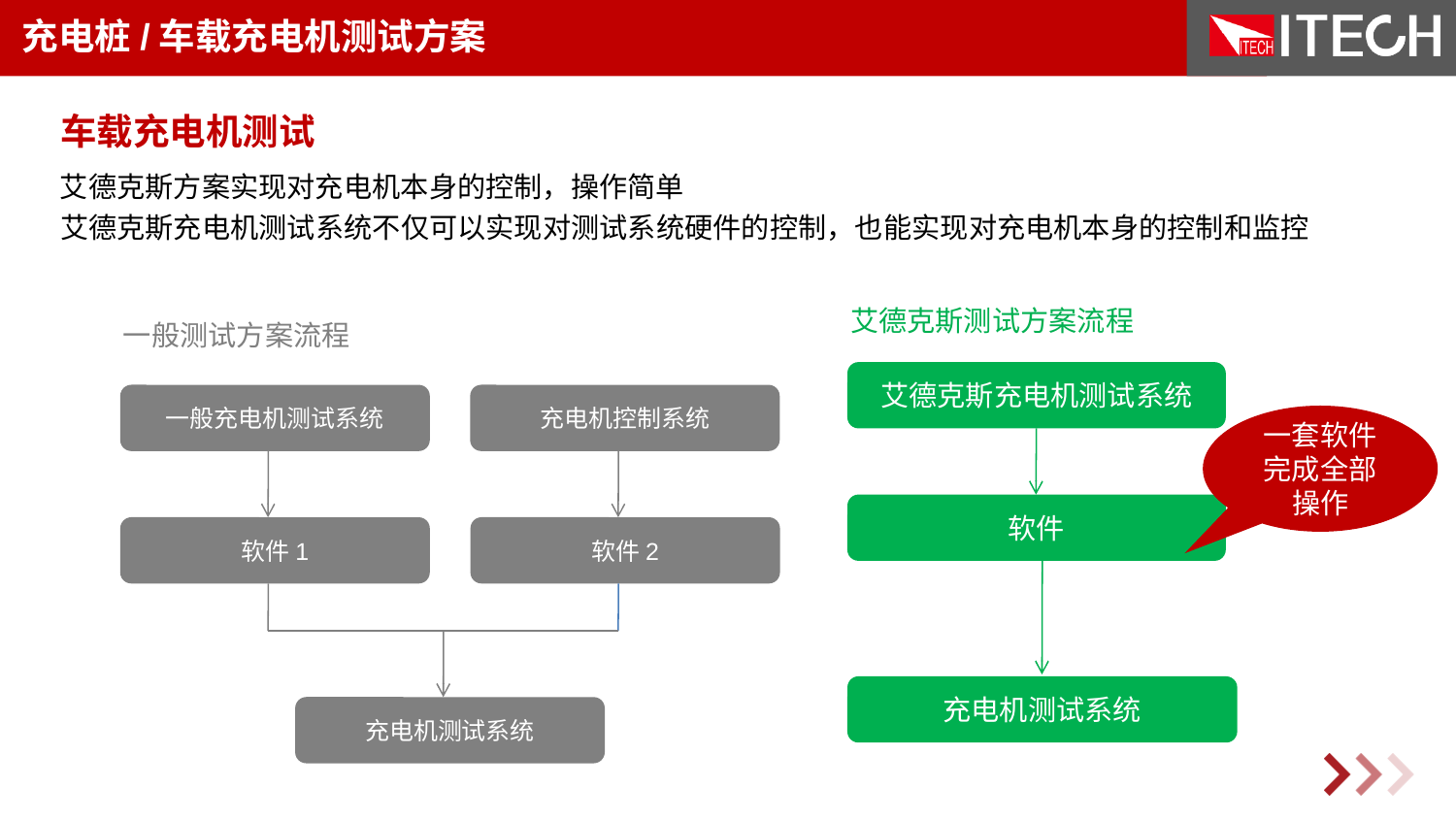

充电桩/车载充电机测试方案
车载充电机测试
艾德克斯方案实现对充电机本身的控制，操作简单
艾德克斯充电机测试系统不仅可以实现对测试系统硬件的控制，也能实现对充电机本身的控制和监控
艾德克斯测试方案流程
一般测试方案流程
艾德克斯充电机测试系统
软件
充电机测试系统

一般充电机测试系统
充电机控制系统
软件1
软件2
充电机测试系统

一套软件完成全部操作